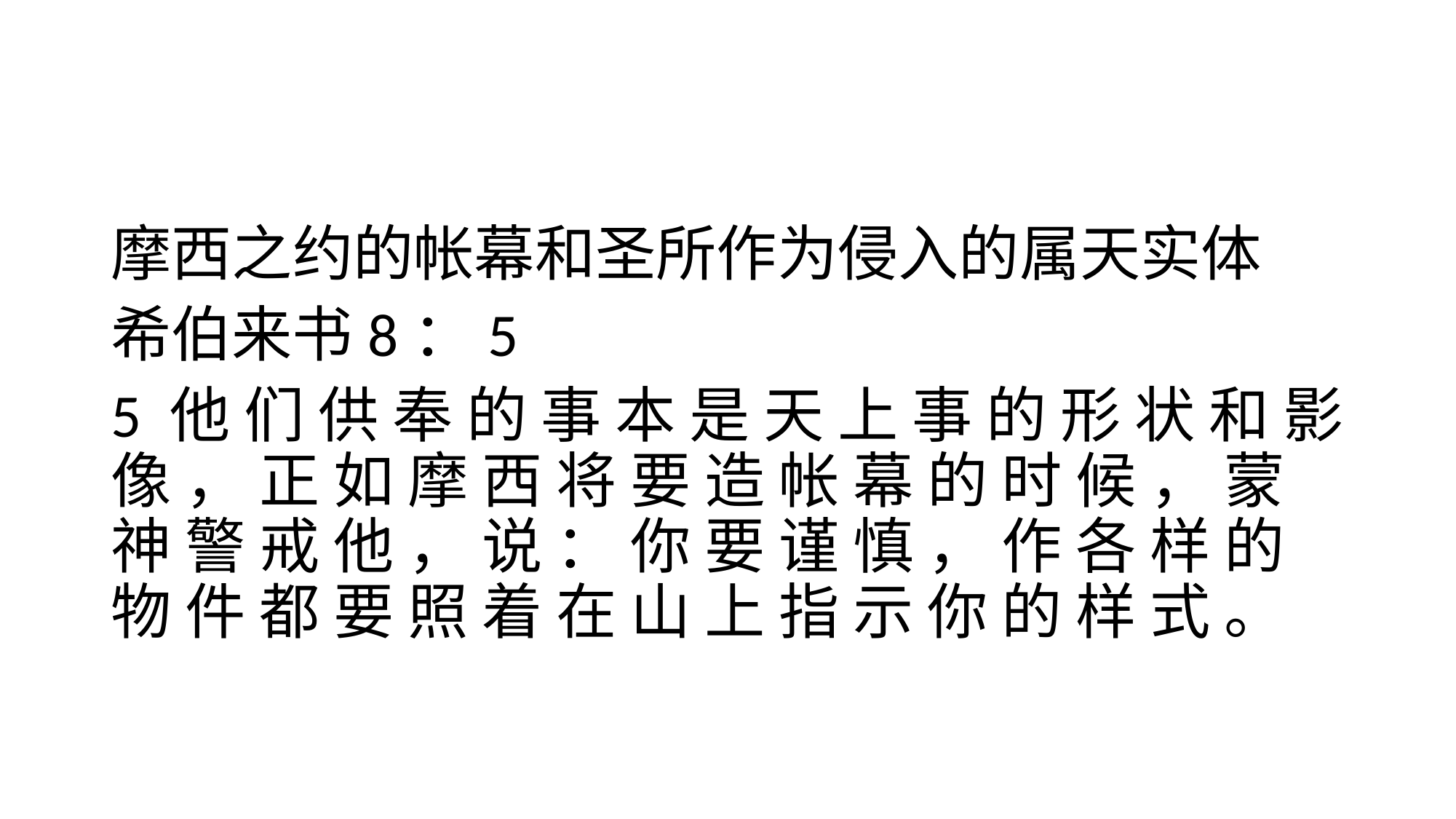

#
摩西之约的帐幕和圣所作为侵入的属天实体
希伯来书8：5
5 他 们 供 奉 的 事 本 是 天 上 事 的 形 状 和 影 像 ， 正 如 摩 西 将 要 造 帐 幕 的 时 候 ， 蒙 神 警 戒 他 ， 说 ： 你 要 谨 慎 ， 作 各 样 的 物 件 都 要 照 着 在 山 上 指 示 你 的 样 式 。